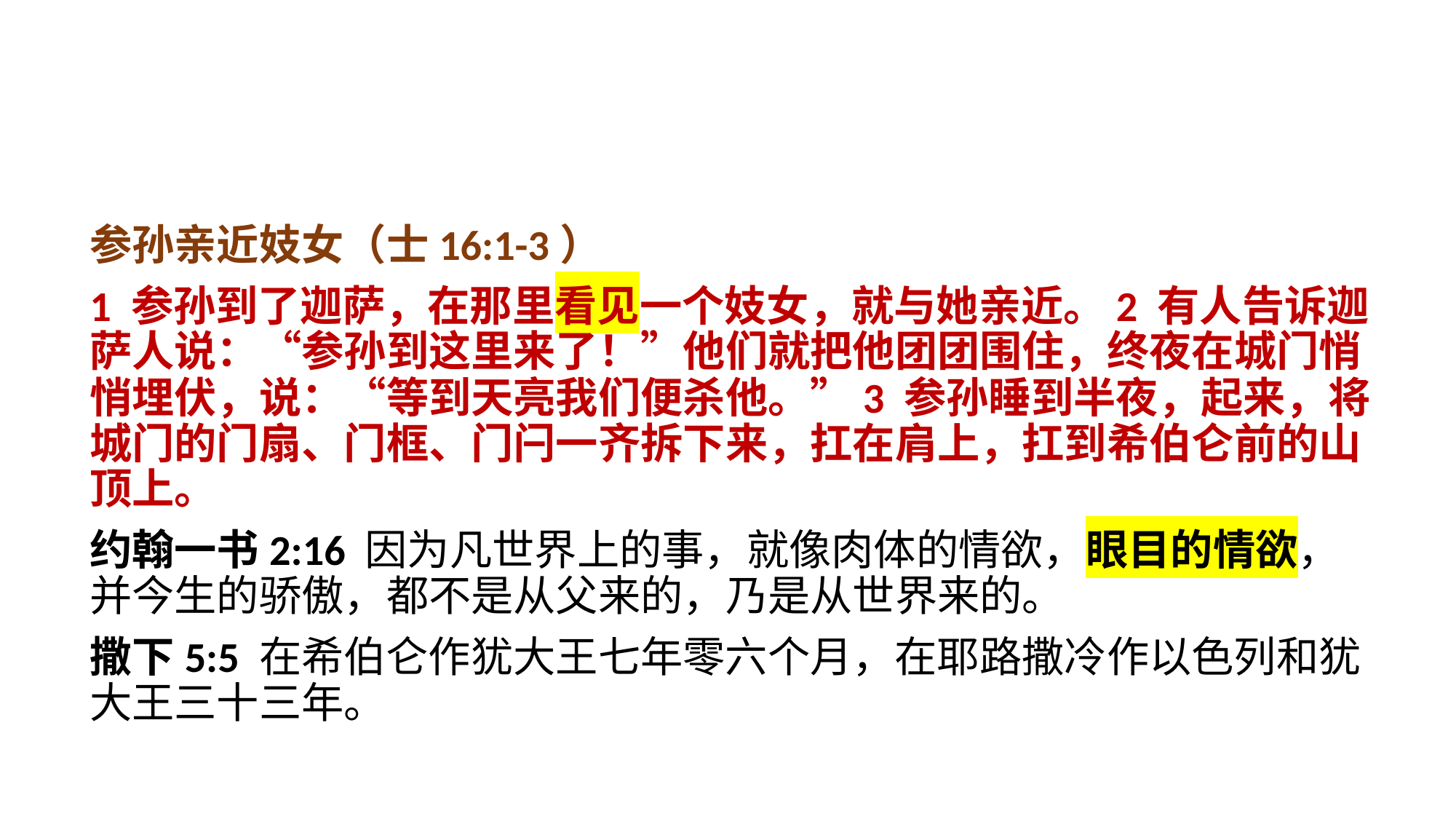

参孙亲近妓女（士16:1-3）
1 参孙到了迦萨，在那里看见一个妓女，就与她亲近。2 有人告诉迦萨人说：“参孙到这里来了！”他们就把他团团围住，终夜在城门悄悄埋伏，说：“等到天亮我们便杀他。”3 参孙睡到半夜，起来，将城门的门扇、门框、门闩一齐拆下来，扛在肩上，扛到希伯仑前的山顶上。
约翰一书2:16 因为凡世界上的事，就像肉体的情欲，眼目的情欲，并今生的骄傲，都不是从父来的，乃是从世界来的。
撒下5:5 在希伯仑作犹大王七年零六个月，在耶路撒冷作以色列和犹大王三十三年。